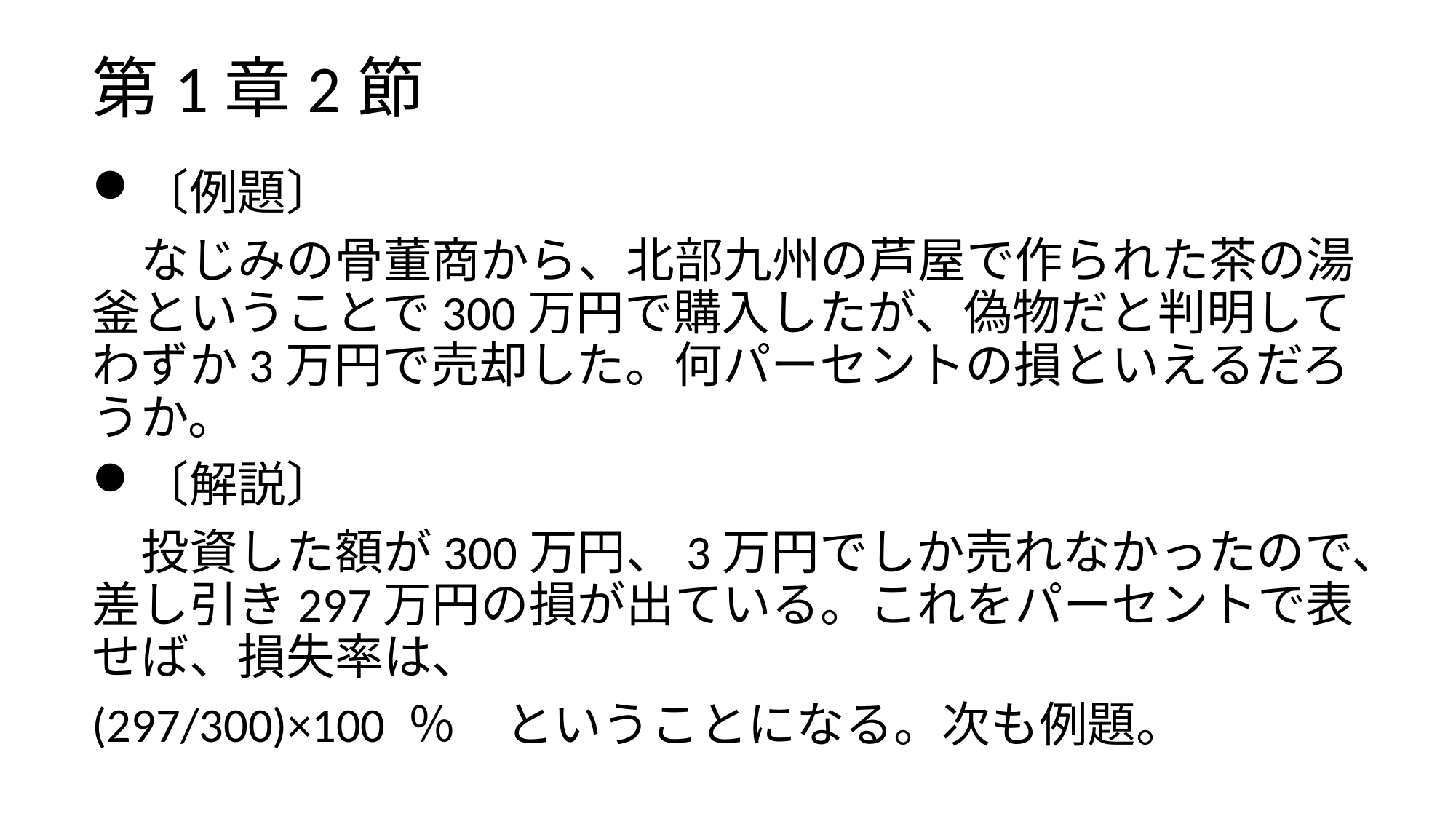

# 第1章2節
〔例題〕
　なじみの骨董商から、北部九州の芦屋で作られた茶の湯釜ということで300万円で購入したが、偽物だと判明してわずか3万円で売却した。何パーセントの損といえるだろうか。
〔解説〕
　投資した額が300万円、3万円でしか売れなかったので、差し引き297万円の損が出ている。これをパーセントで表せば、損失率は、
(297/300)×100 ％　ということになる。次も例題。